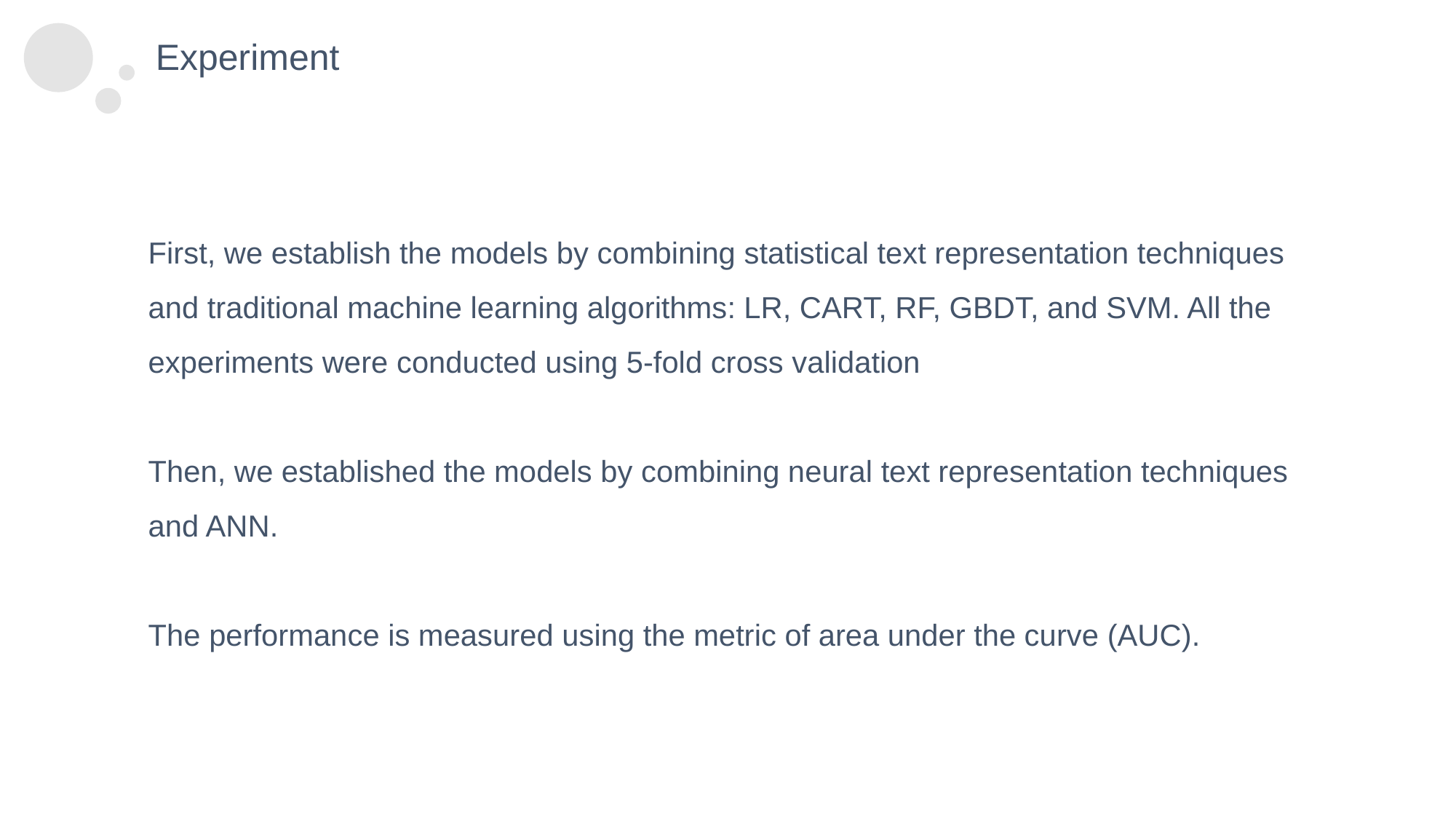

Experiment
First, we establish the models by combining statistical text representation techniques and traditional machine learning algorithms: LR, CART, RF, GBDT, and SVM. All the experiments were conducted using 5-fold cross validation

Then, we established the models by combining neural text representation techniques and ANN.

The performance is measured using the metric of area under the curve (AUC).
PPT模板 http://www.1ppt.com/moban/